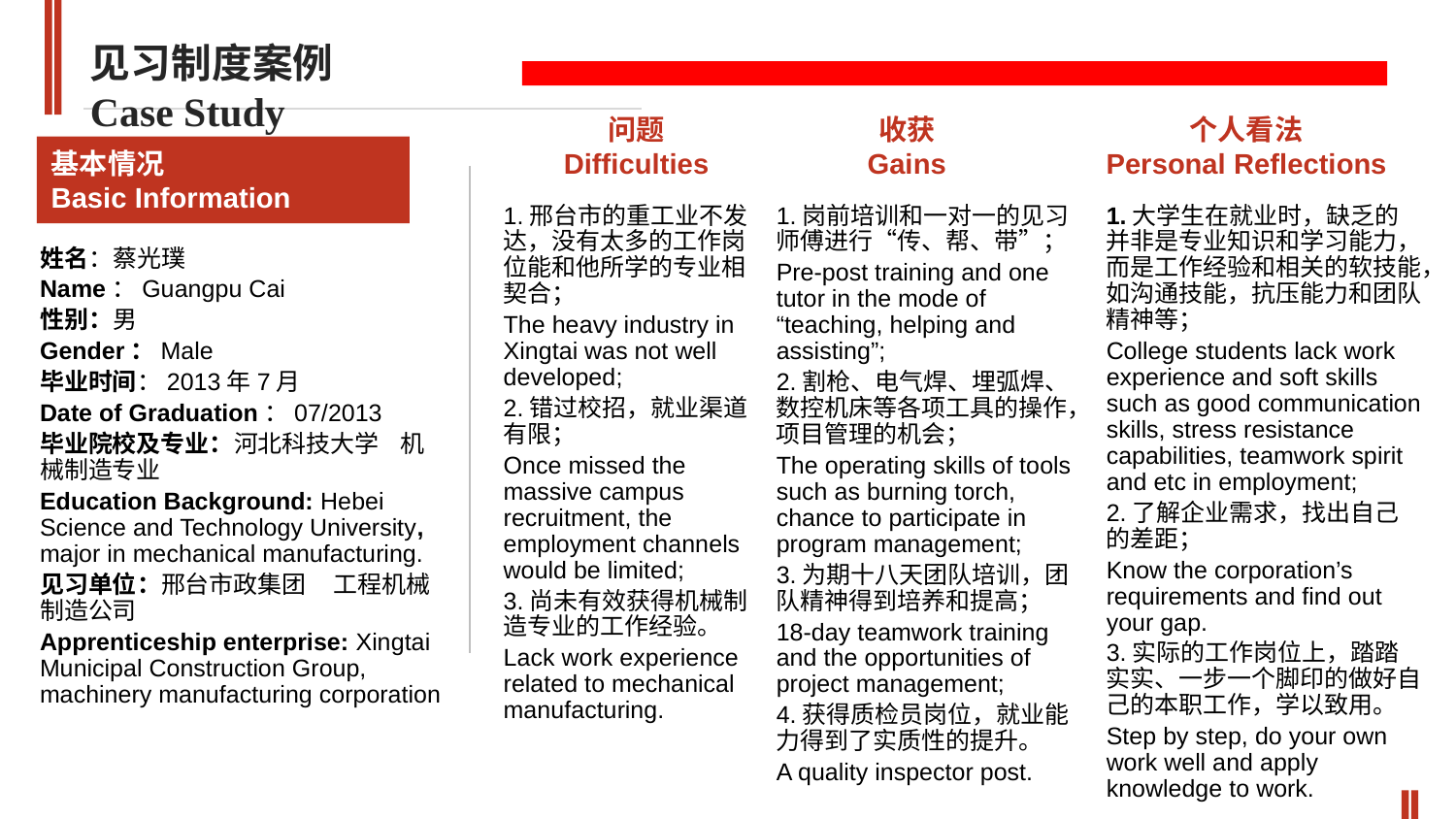

见习制度案例
Case Study

问题
Difficulties
收获
Gains
个人看法
Personal Reflections
基本情况
Basic Information
1.邢台市的重工业不发达，没有太多的工作岗位能和他所学的专业相契合；
The heavy industry in Xingtai was not well developed;
2.错过校招，就业渠道有限；
Once missed the massive campus recruitment, the employment channels would be limited;
3.尚未有效获得机械制造专业的工作经验。
Lack work experience related to mechanical manufacturing.
1.岗前培训和一对一的见习师傅进行“传、帮、带”；
Pre-post training and one tutor in the mode of “teaching, helping and assisting”;
2.割枪、电气焊、埋弧焊、数控机床等各项工具的操作，项目管理的机会；
The operating skills of tools such as burning torch, chance to participate in program management;
3.为期十八天团队培训，团队精神得到培养和提高；
18-day teamwork training and the opportunities of project management;
4.获得质检员岗位，就业能力得到了实质性的提升。
A quality inspector post.
1.大学生在就业时，缺乏的并非是专业知识和学习能力，而是工作经验和相关的软技能，如沟通技能，抗压能力和团队精神等；
College students lack work experience and soft skills such as good communication skills, stress resistance capabilities, teamwork spirit and etc in employment;
2.了解企业需求，找出自己的差距；
Know the corporation’s requirements and find out your gap.
3.实际的工作岗位上，踏踏实实、一步一个脚印的做好自己的本职工作，学以致用。
Step by step, do your own work well and apply knowledge to work.
姓名：蔡光璞
Name：Guangpu Cai
性别：男
Gender：Male
毕业时间：2013年7月
Date of Graduation：07/2013
毕业院校及专业：河北科技大学    机械制造专业
Education Background: Hebei Science and Technology University, major in mechanical manufacturing.
见习单位：邢台市政集团     工程机械制造公司
Apprenticeship enterprise: Xingtai Municipal Construction Group, machinery manufacturing corporation